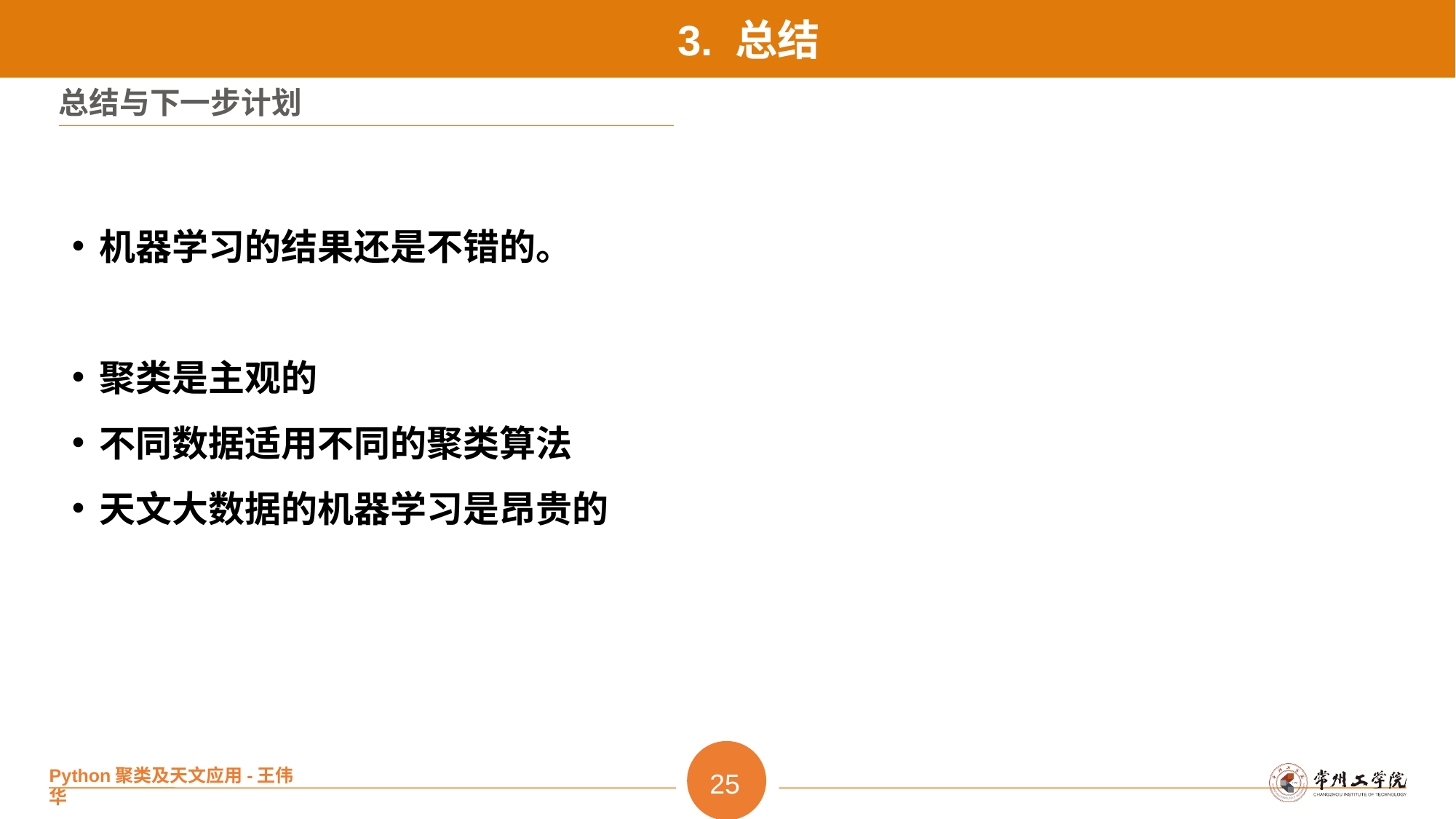

3. 总结
1 什么是计算机视觉
总结与下一步计划
机器学习的结果还是不错的。

聚类是主观的
不同数据适用不同的聚类算法
天文大数据的机器学习是昂贵的